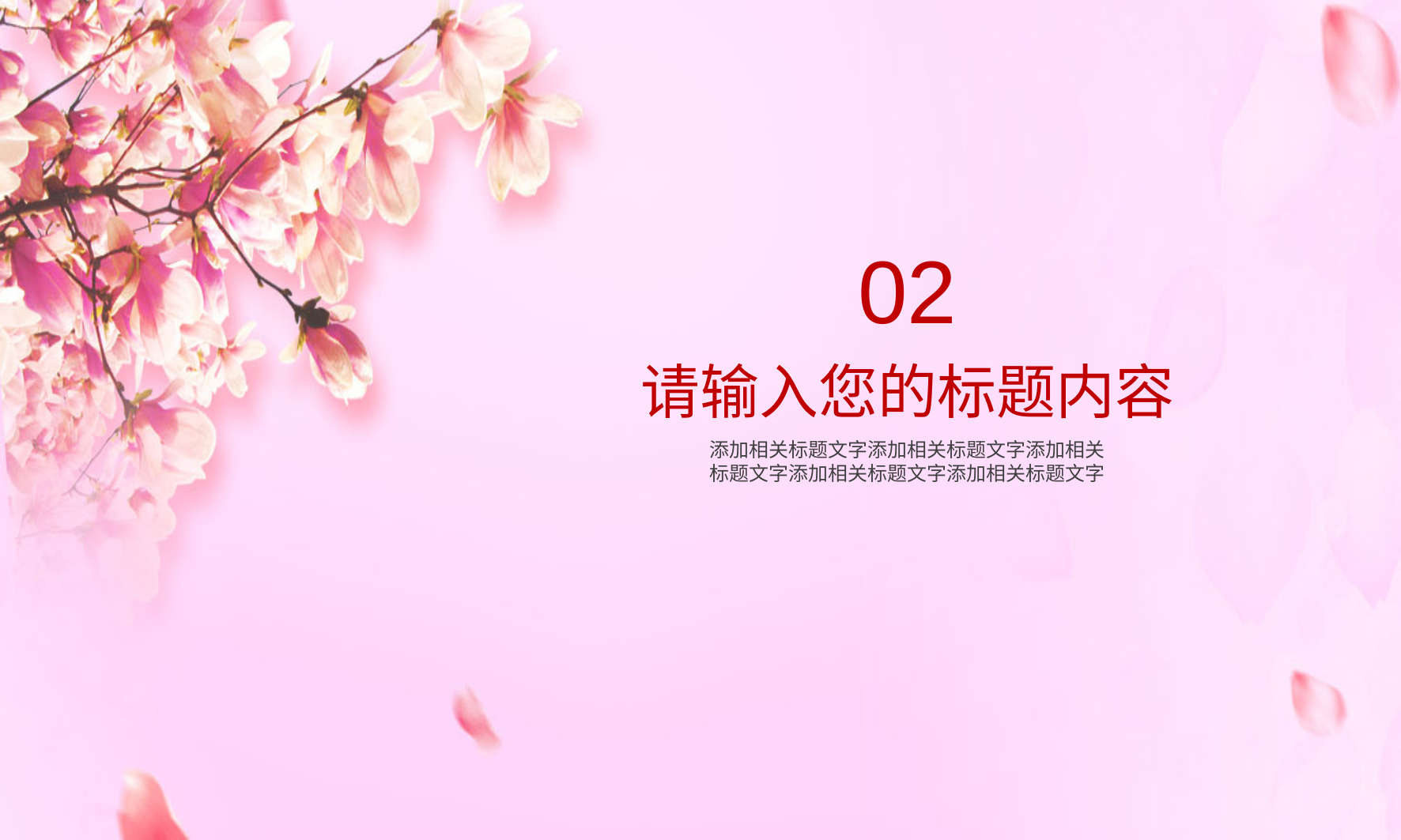

02
请输入您的标题内容
添加相关标题文字添加相关标题文字添加相关标题文字添加相关标题文字添加相关标题文字